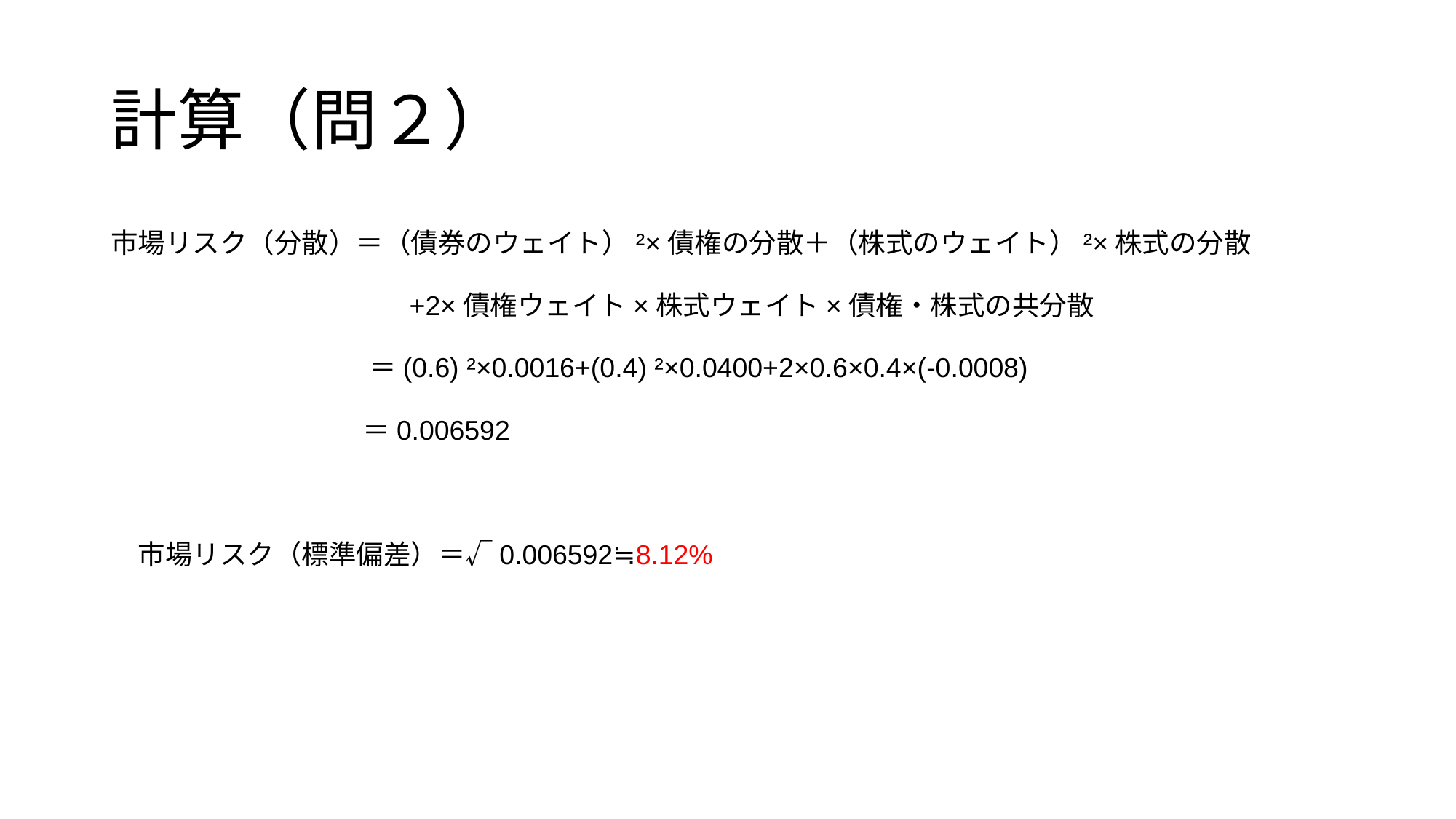

# 計算（問２）
市場リスク（分散）＝（債券のウェイト）²×債権の分散＋（株式のウェイト）²×株式の分散
 　　　　　　　　　　 +2×債権ウェイト×株式ウェイト×債権・株式の共分散
 　　　　　　　　　＝(0.6) ²×0.0016+(0.4) ²×0.0400+2×0.6×0.4×(-0.0008)
　　　　　　　　 ＝0.006592

市場リスク（標準偏差）＝√0.006592≒8.12%